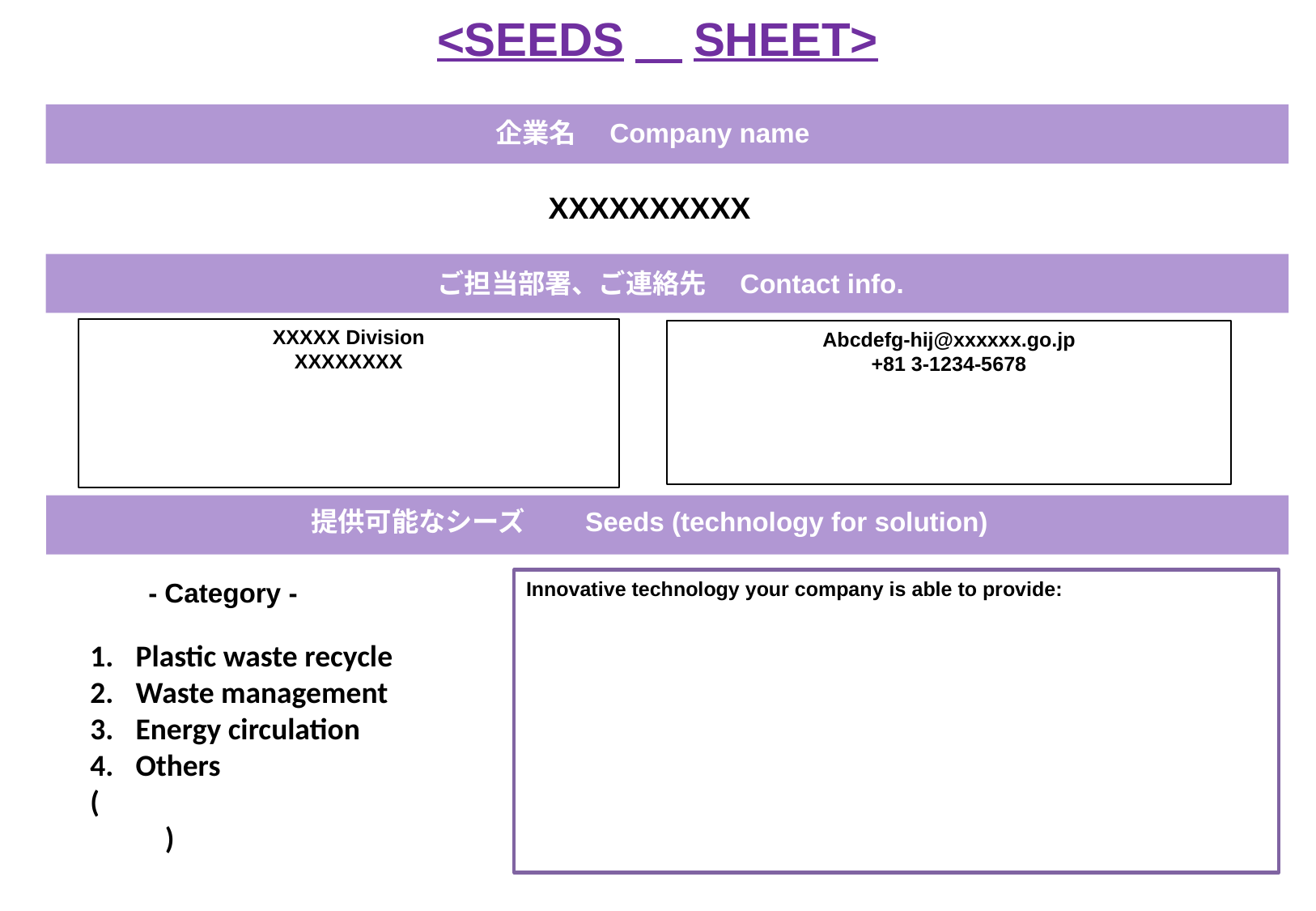

<SEEDS　SHEET>

企業名　Company name
XXXXXXXXXX

ご担当部署、ご連絡先　Contact info.
XXXXX Division
XXXXXXXX
Abcdefg-hij@xxxxxx.go.jp
+81 3-1234-5678

提供可能なシーズ　　Seeds (technology for solution)
- Category -
Innovative technology your company is able to provide:

Plastic waste recycle
Waste management
Energy circulation
Others
(                            　　　　　　　 )